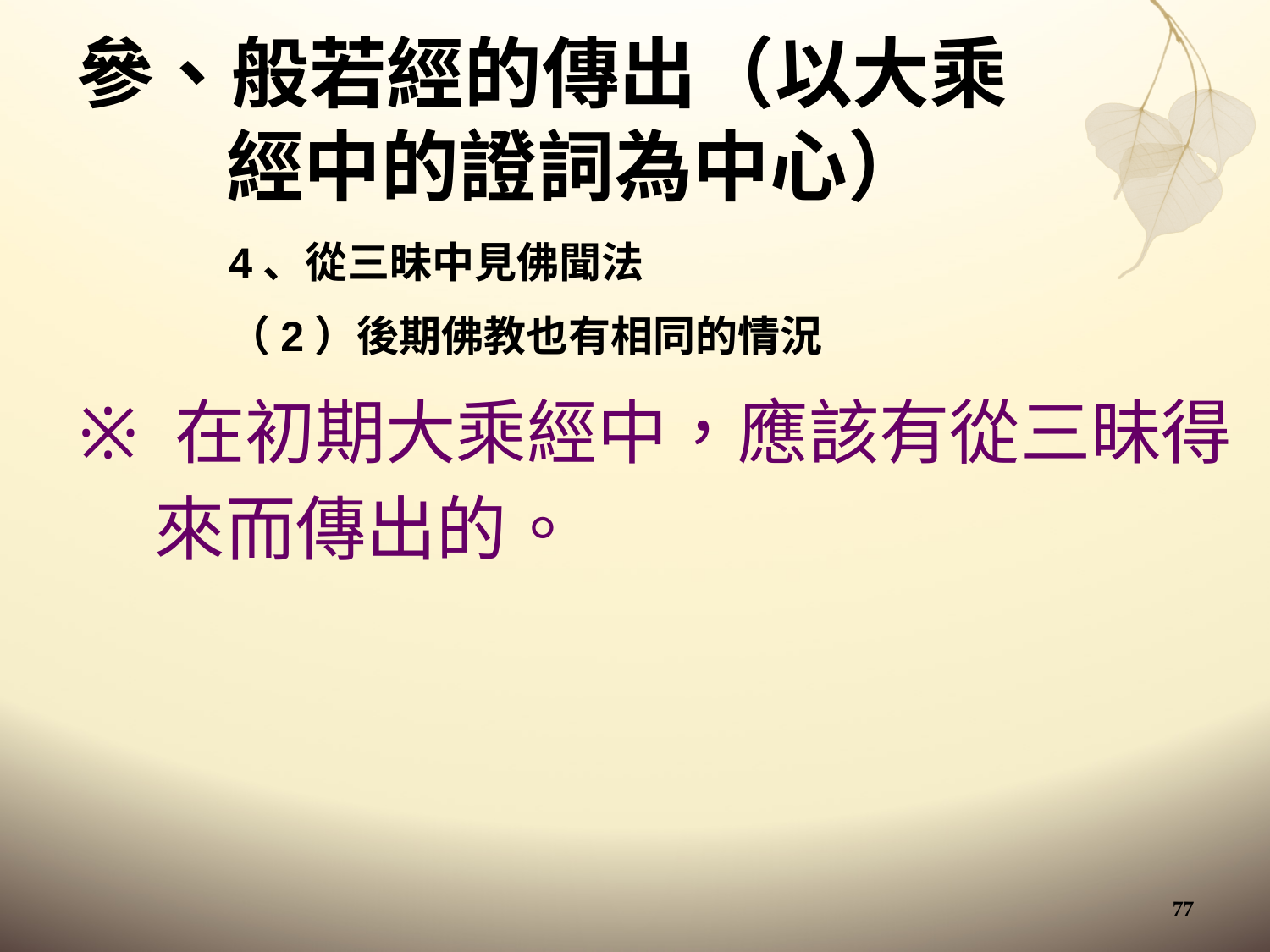

# 參、般若經的傳出（以大乘經中的證詞為中心）
4、從三昧中見佛聞法
（2）後期佛教也有相同的情況
※ 在初期大乘經中，應該有從三昧得來而傳出的。
77